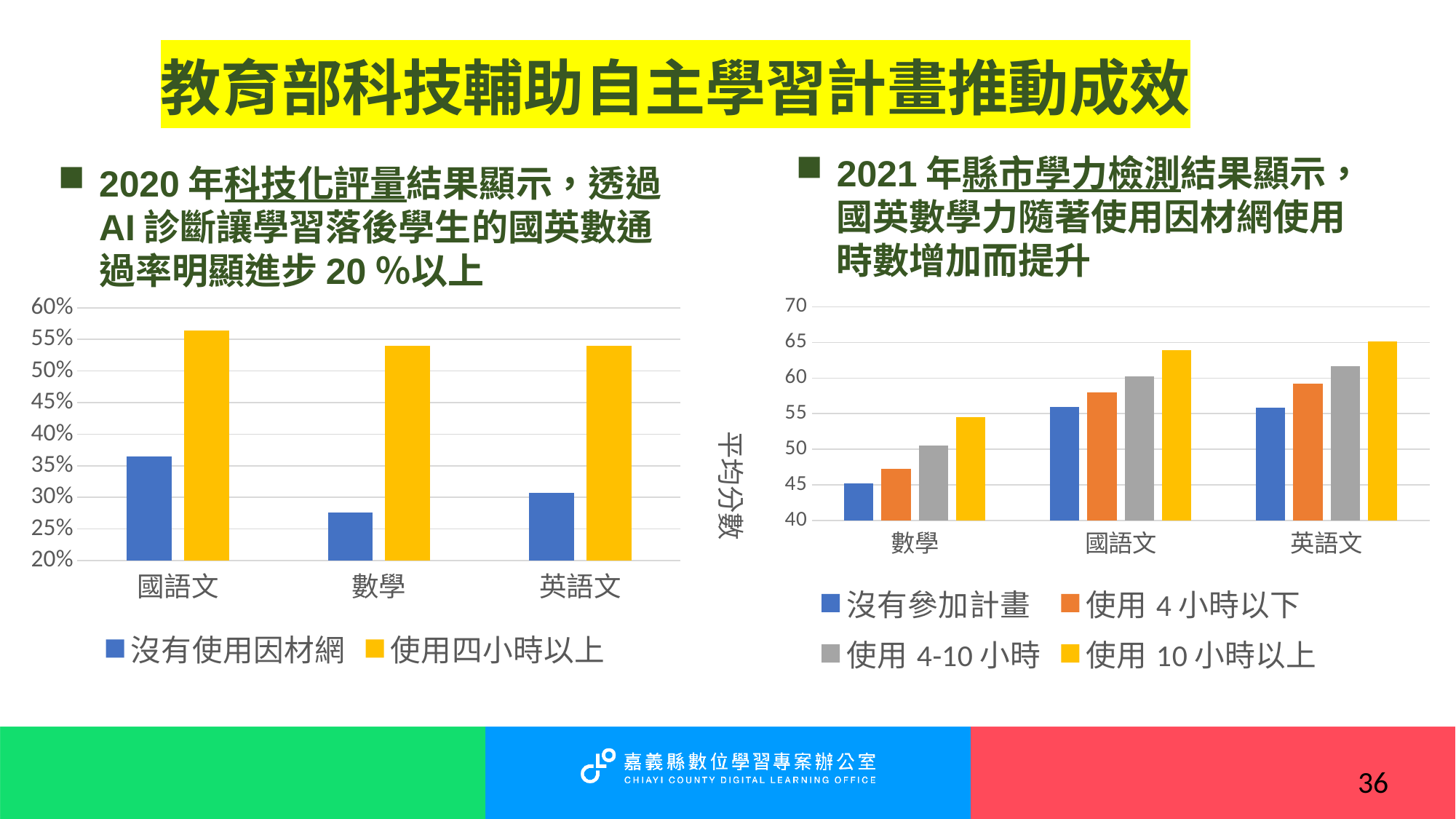

教育部科技輔助自主學習計畫推動成效
2021年縣市學力檢測結果顯示，國英數學力隨著使用因材網使用時數增加而提升
2020年科技化評量結果顯示，透過AI診斷讓學習落後學生的國英數通過率明顯進步20％以上

### Chart

| Category | 沒有使用因材網 | 使用四小時以上 |
|---|---|---|
| 國語文 | 0.365 | 0.564 |
| 數學 | 0.276 | 0.54 |
| 英語文 | 0.307 | 0.54 |

### Chart

| Category | 沒有參加計畫 | 使用4小時以下 | 使用4-10小時 | 使用10小時以上 |
|---|---|---|---|---|
| 數學 | 45.17 | 47.31 | 50.480000000000004 | 54.510000000000005 |
| 國語文 | 55.9740171979799 | 58.0134031029101 | 60.265674814027705 | 63.882078225335704 |
| 英語文 | 55.847240864082 | 59.2054751415986 | 61.626871711857504 | 65.1576182136602 |
36